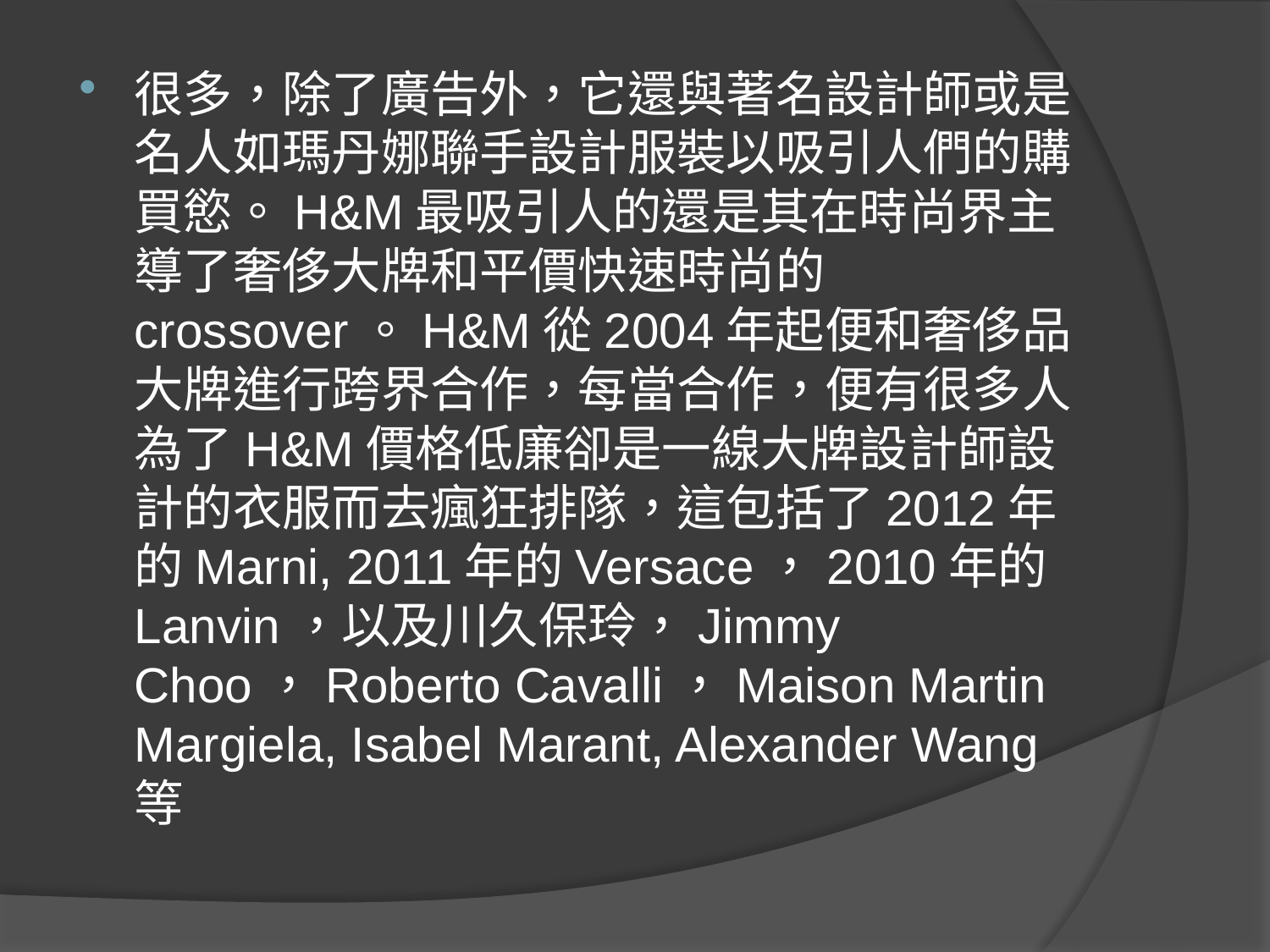

很多，除了廣告外，它還與著名設計師或是名人如瑪丹娜聯手設計服裝以吸引人們的購買慾。H&M最吸引人的還是其在時尚界主導了奢侈大牌和平價快速時尚的crossover。H&M從2004年起便和奢侈品大牌進行跨界合作，每當合作，便有很多人為了H&M價格低廉卻是一線大牌設計師設計的衣服而去瘋狂排隊，這包括了2012年的Marni, 2011年的Versace，2010年的Lanvin，以及川久保玲，Jimmy Choo，Roberto Cavalli，Maison Martin Margiela, Isabel Marant, Alexander Wang等